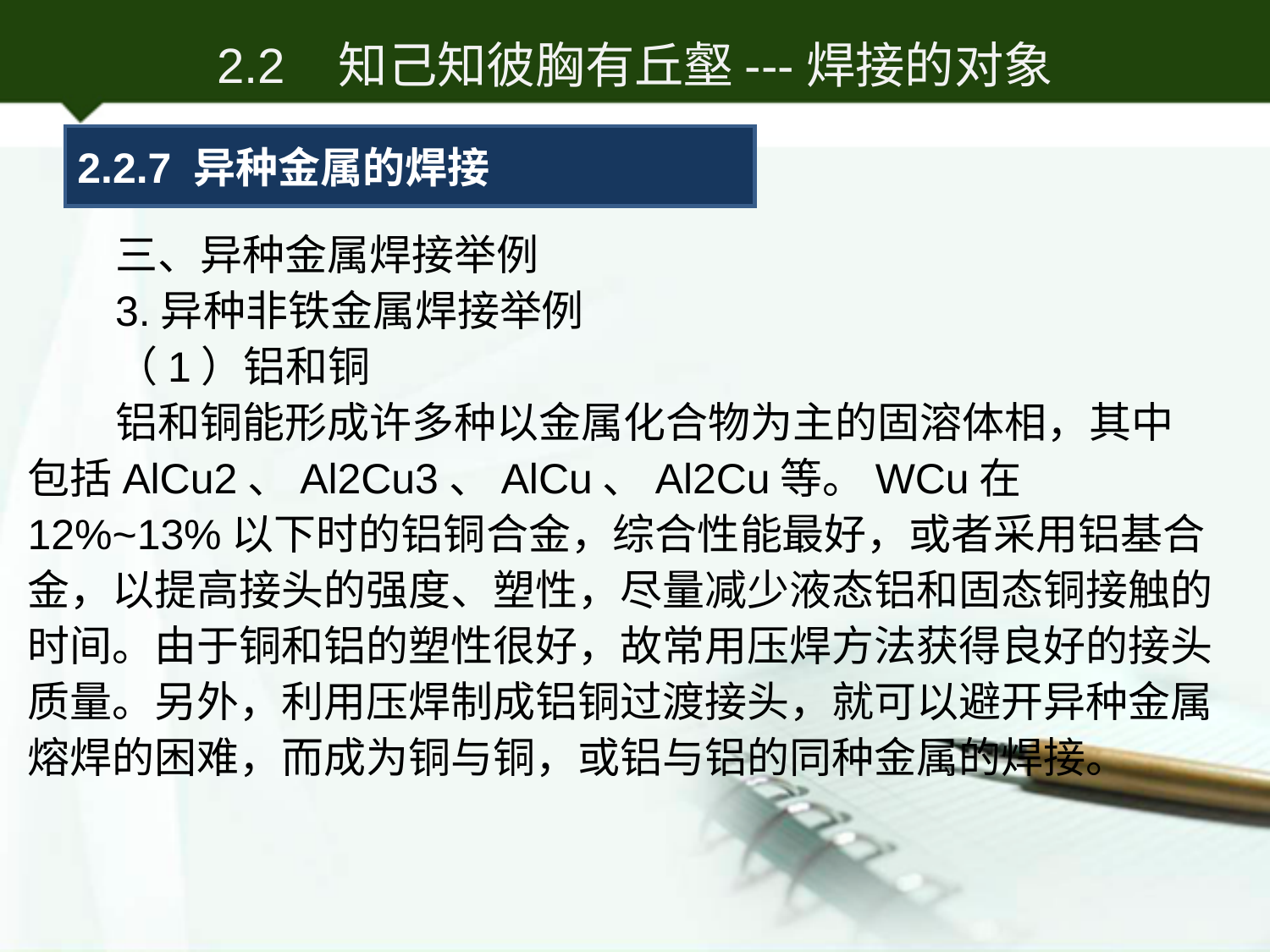

2.2   知己知彼胸有丘壑---焊接的对象
2.2.7 异种金属的焊接
三、异种金属焊接举例
3.异种非铁金属焊接举例
（1）铝和铜
铝和铜能形成许多种以金属化合物为主的固溶体相，其中包括AlCu2、Al2Cu3、AlCu、Al2Cu等。WCu在12%~13%以下时的铝铜合金，综合性能最好，或者采用铝基合金，以提高接头的强度、塑性，尽量减少液态铝和固态铜接触的时间。由于铜和铝的塑性很好，故常用压焊方法获得良好的接头质量。另外，利用压焊制成铝铜过渡接头，就可以避开异种金属熔焊的困难，而成为铜与铜，或铝与铝的同种金属的焊接。